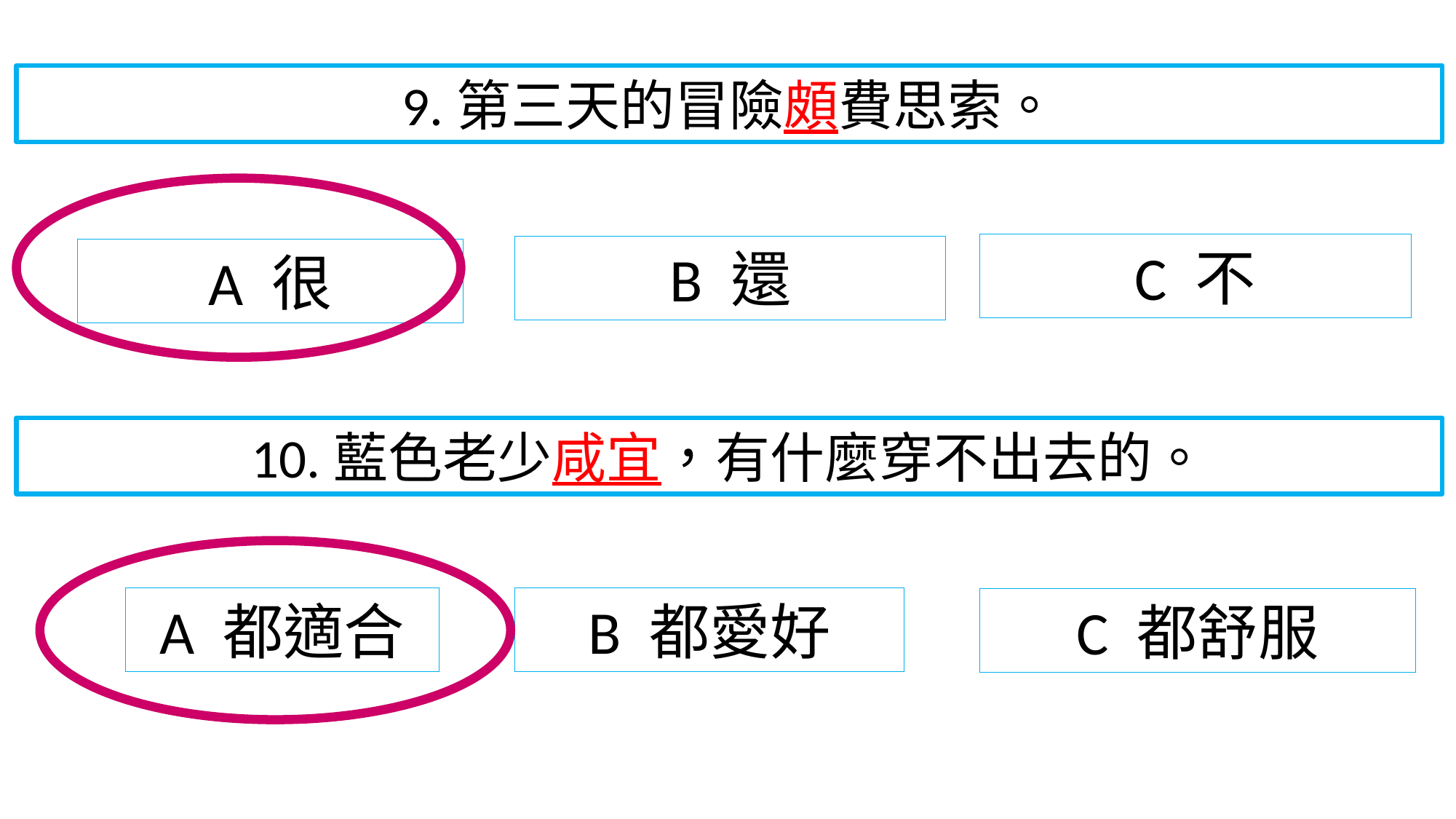

9.第三天的冒險頗費思索。

C 不
B 還
A 很
10.藍色老少咸宜，有什麼穿不出去的。

A 都適合
B 都愛好
C 都舒服